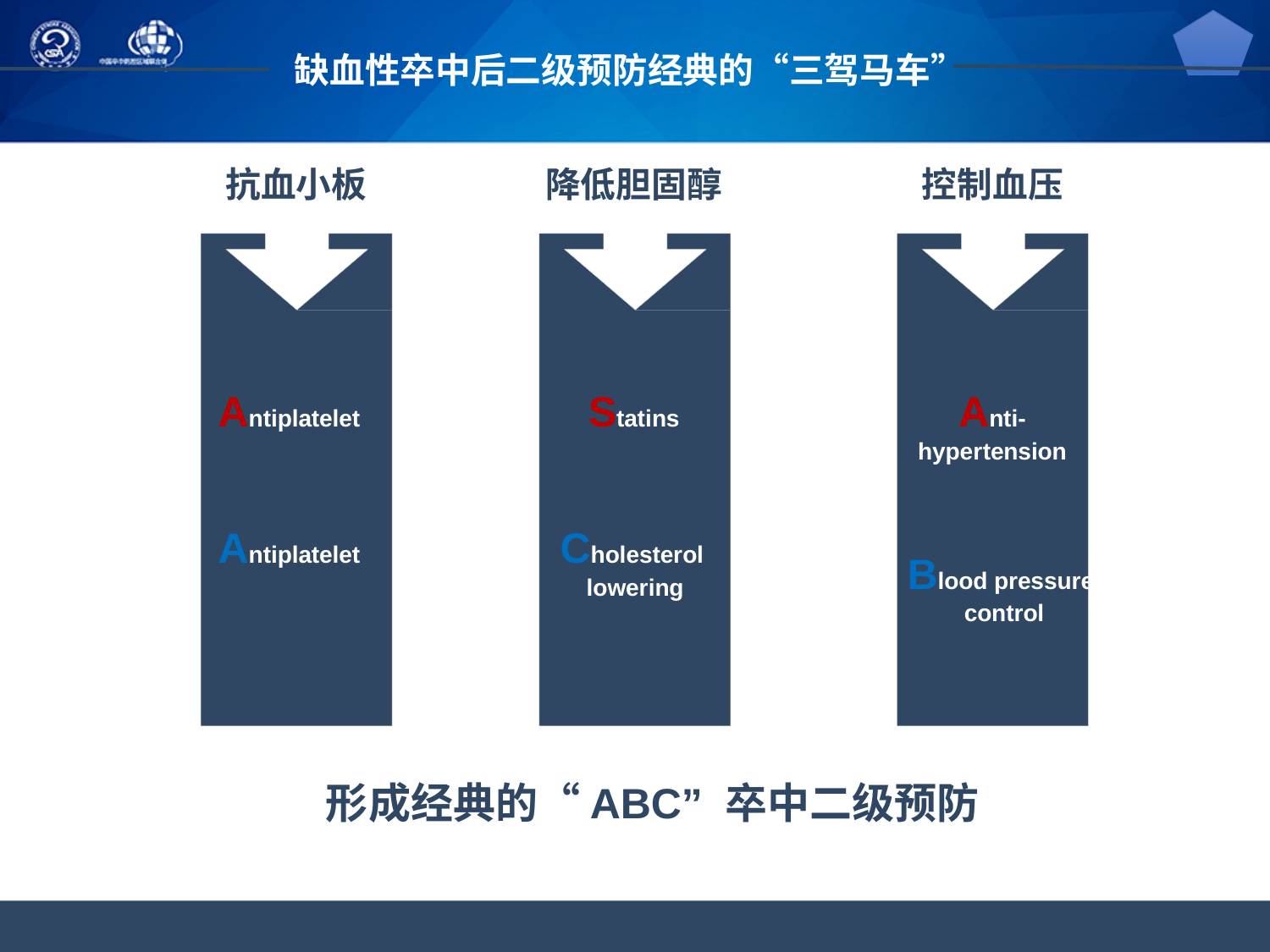

# 缺血性卒中后二级预防经典的“三驾马车”

抗血小板	降低胆固醇
控制血压

Antiplatelet
Statins
Anti-
hypertension
Antiplatelet
Cholesterol
lowering
Blood pressure control
形成经典的“ABC” 卒中二级预防
工业设计系